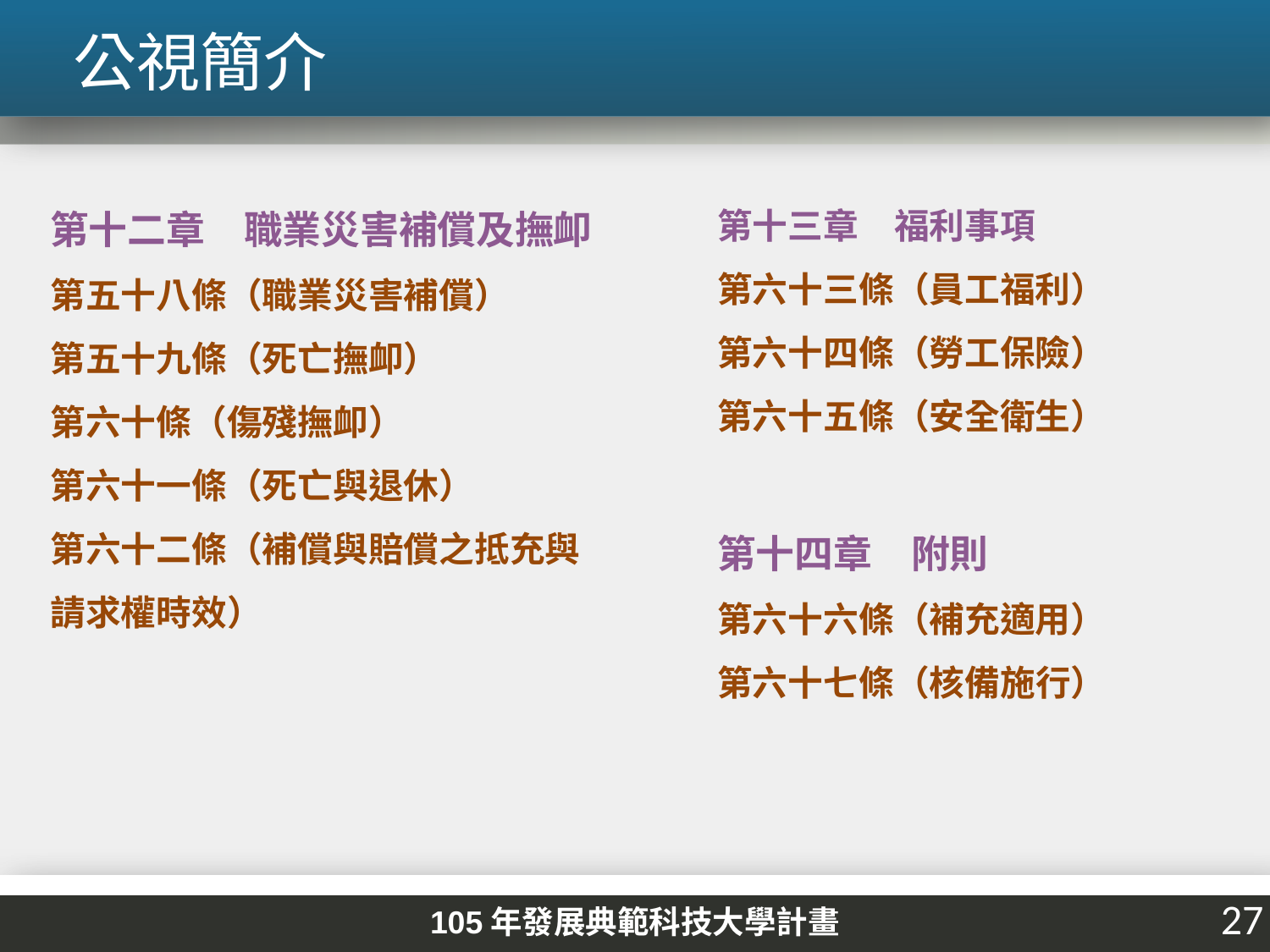

公視簡介
第十二章　職業災害補償及撫卹
第五十八條（職業災害補償）
第五十九條（死亡撫卹）
第六十條（傷殘撫卹）
第六十一條（死亡與退休）
第六十二條（補償與賠償之抵充與
請求權時效）

第十三章　福利事項
第六十三條（員工福利）
第六十四條（勞工保險）
第六十五條（安全衛生）

第十四章　附則
第六十六條（補充適用）
第六十七條（核備施行）